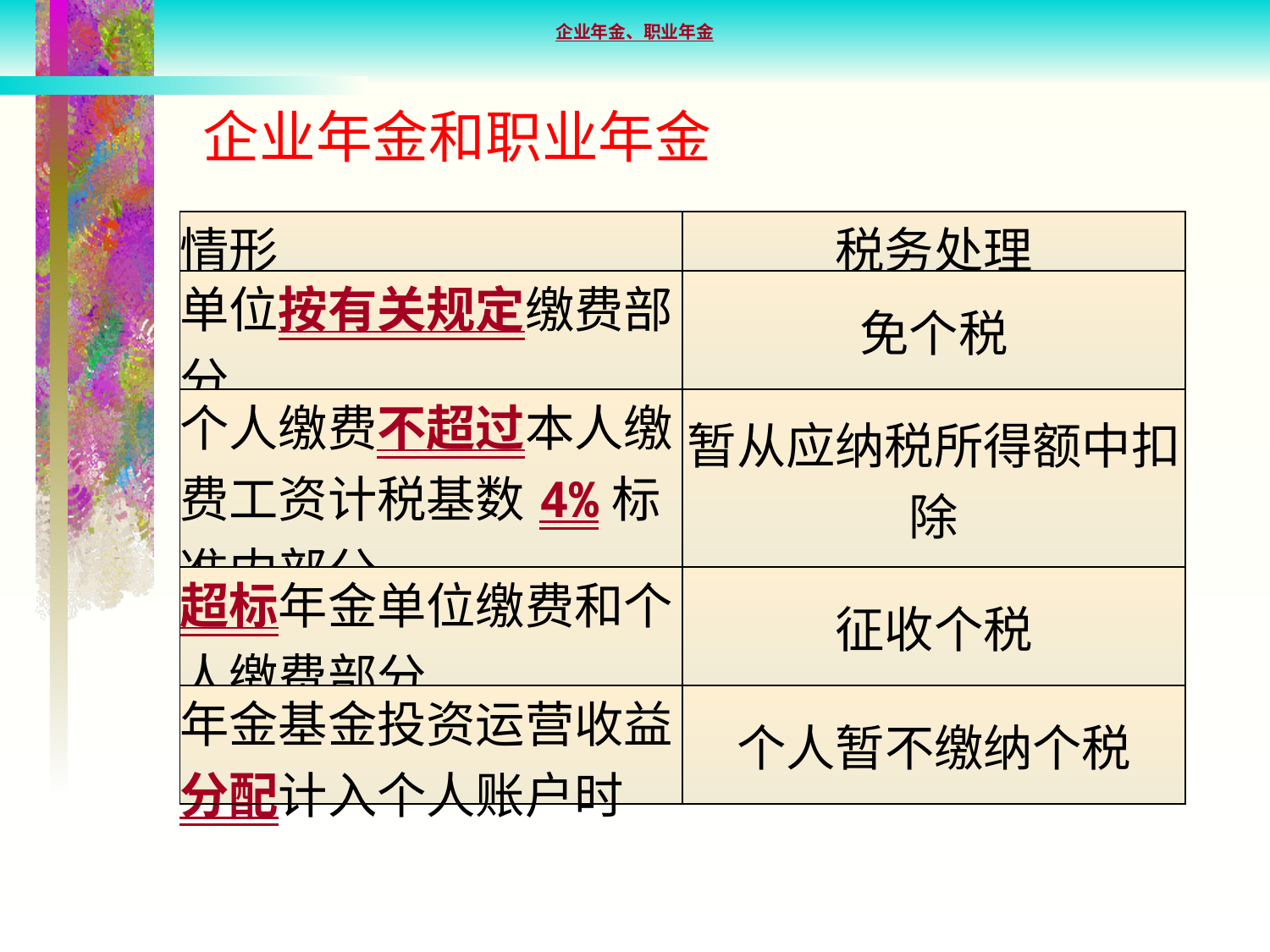

企业年金、职业年金
企业年金和职业年金
| 情形 | 税务处理 |
| --- | --- |
| 单位按有关规定缴费部分 | 免个税 |
| 个人缴费不超过本人缴费工资计税基数4%标准内部分 | 暂从应纳税所得额中扣除 |
| 超标年金单位缴费和个人缴费部分 | 征收个税 |
| 年金基金投资运营收益分配计入个人账户时 | 个人暂不缴纳个税 |